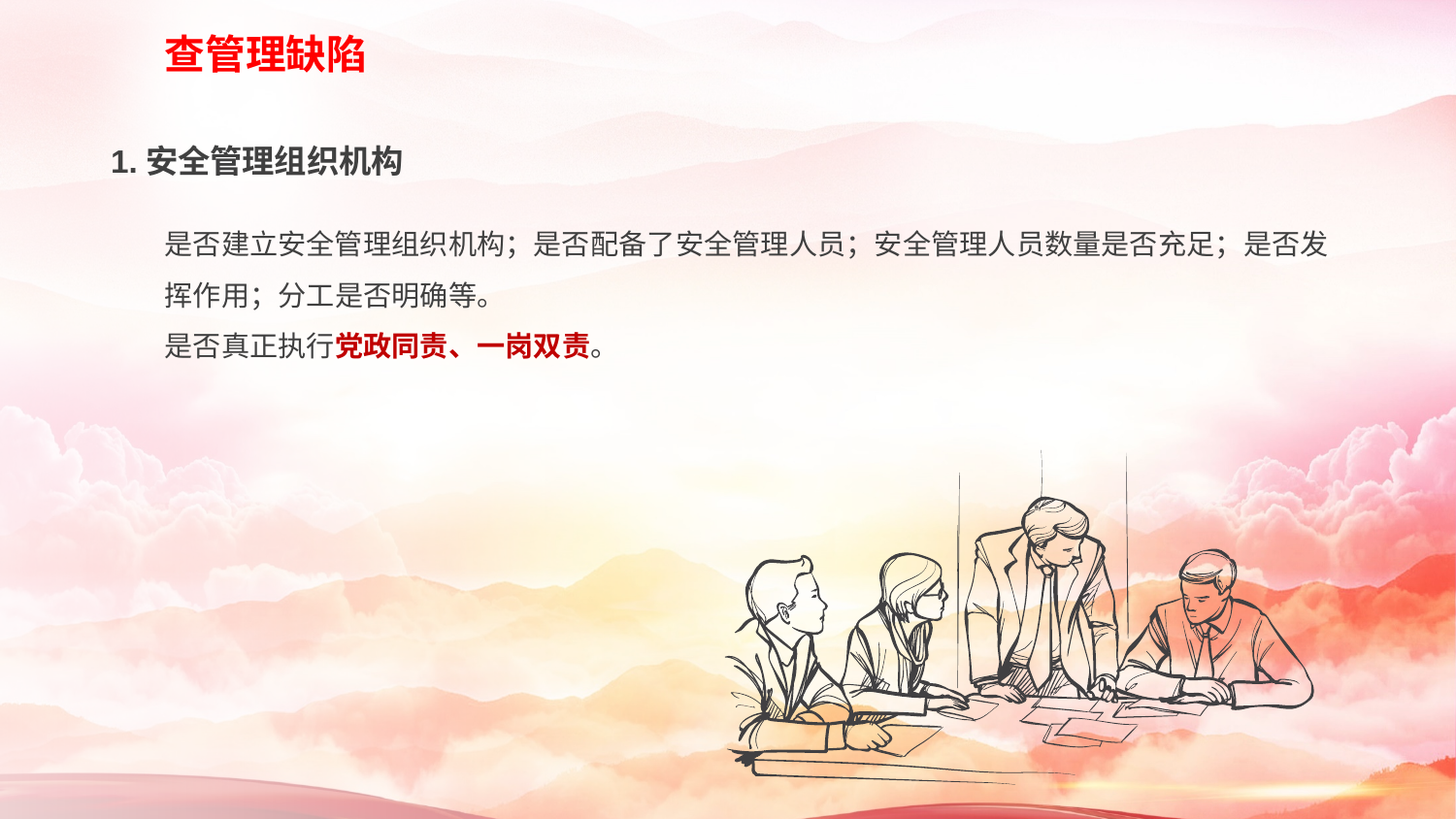

查管理缺陷
1.安全管理组织机构
是否建立安全管理组织机构；是否配备了安全管理人员；安全管理人员数量是否充足；是否发挥作用；分工是否明确等。
是否真正执行党政同责、一岗双责。